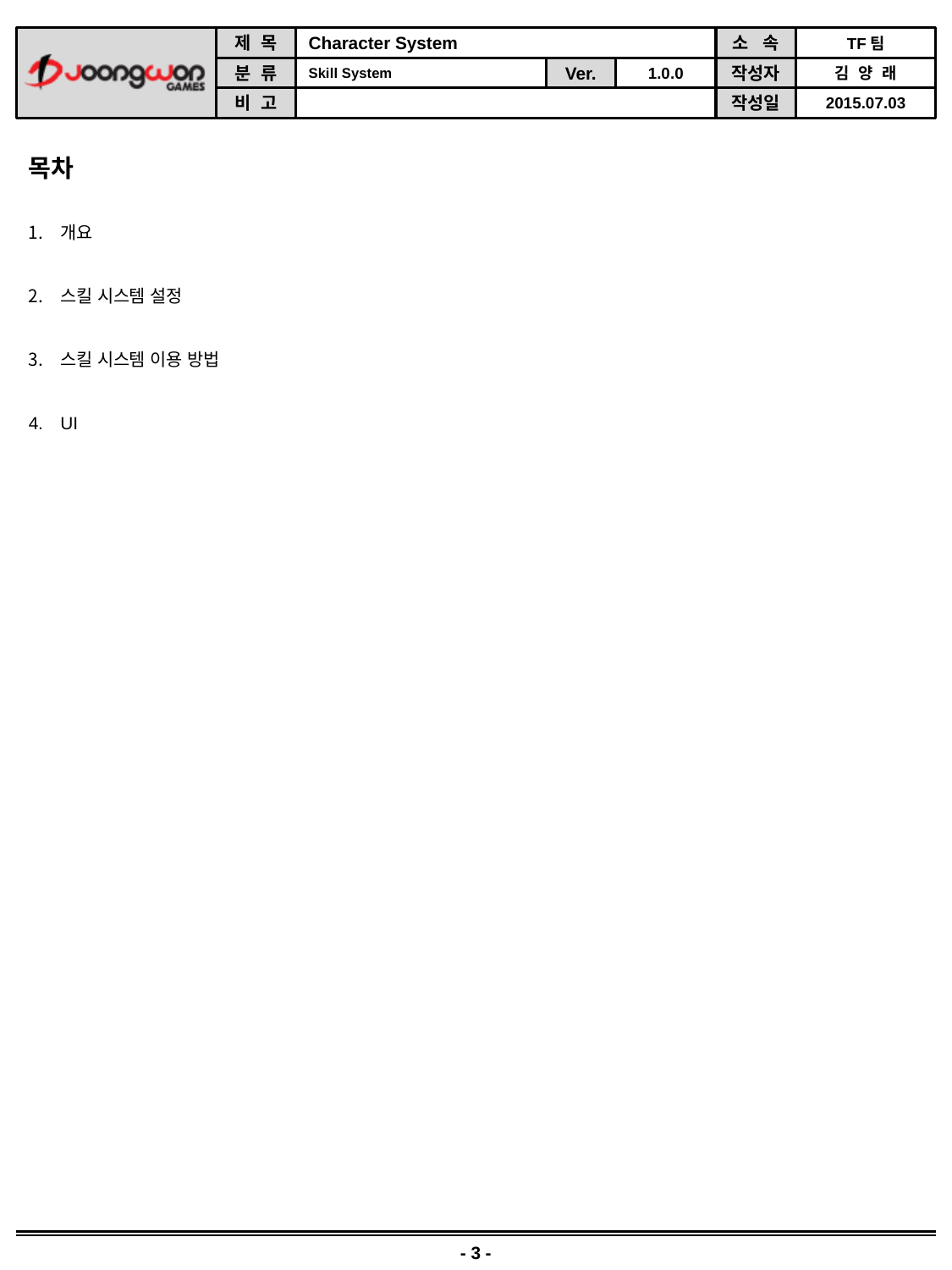

목차
개요

스킬 시스템 설정

스킬 시스템 이용 방법

UI
- 3 -